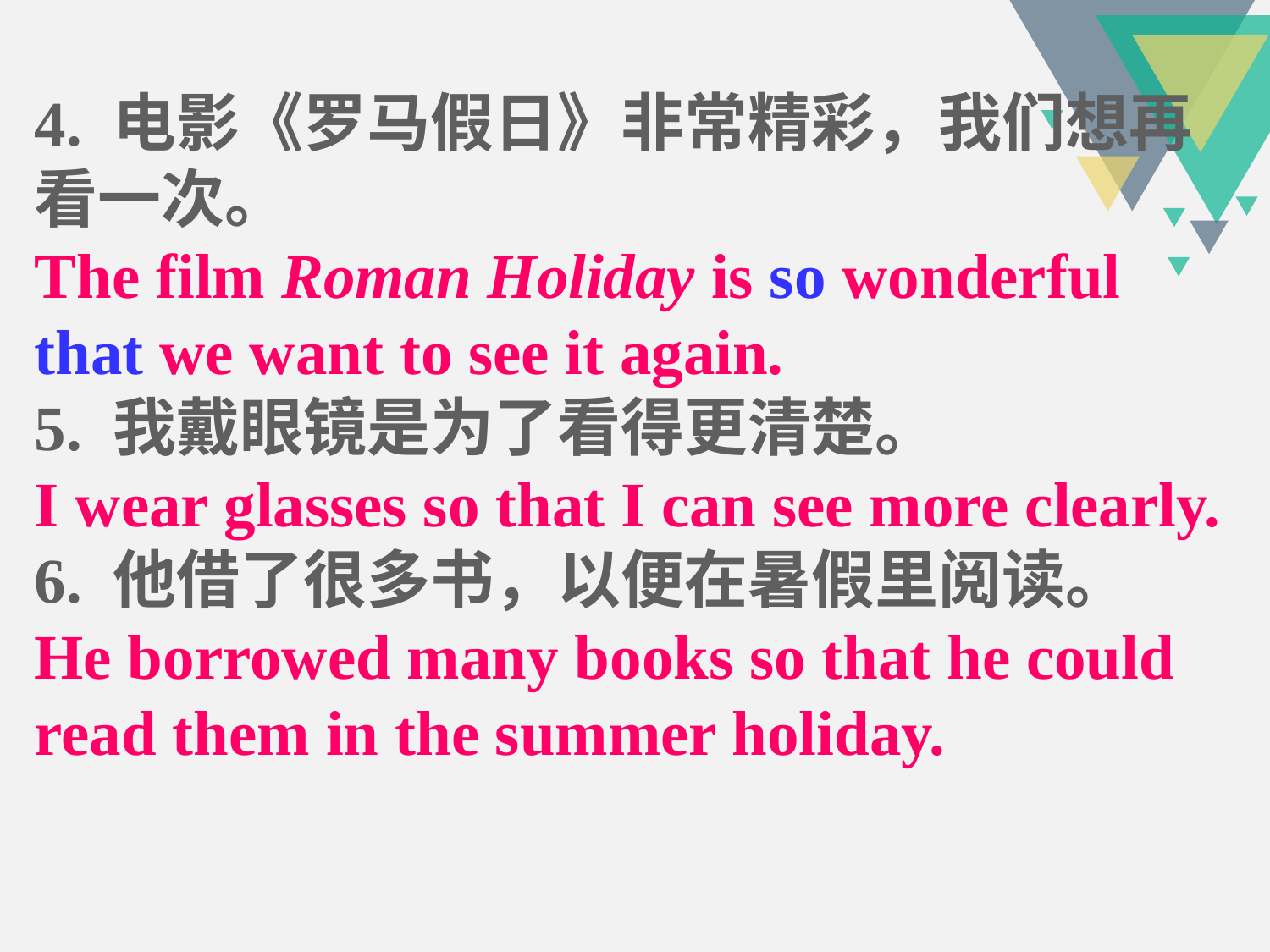

4. 电影《罗马假日》非常精彩，我们想再看一次。
The film Roman Holiday is so wonderful that we want to see it again.
5. 我戴眼镜是为了看得更清楚。
I wear glasses so that I can see more clearly.
6. 他借了很多书，以便在暑假里阅读。
He borrowed many books so that he could read them in the summer holiday.